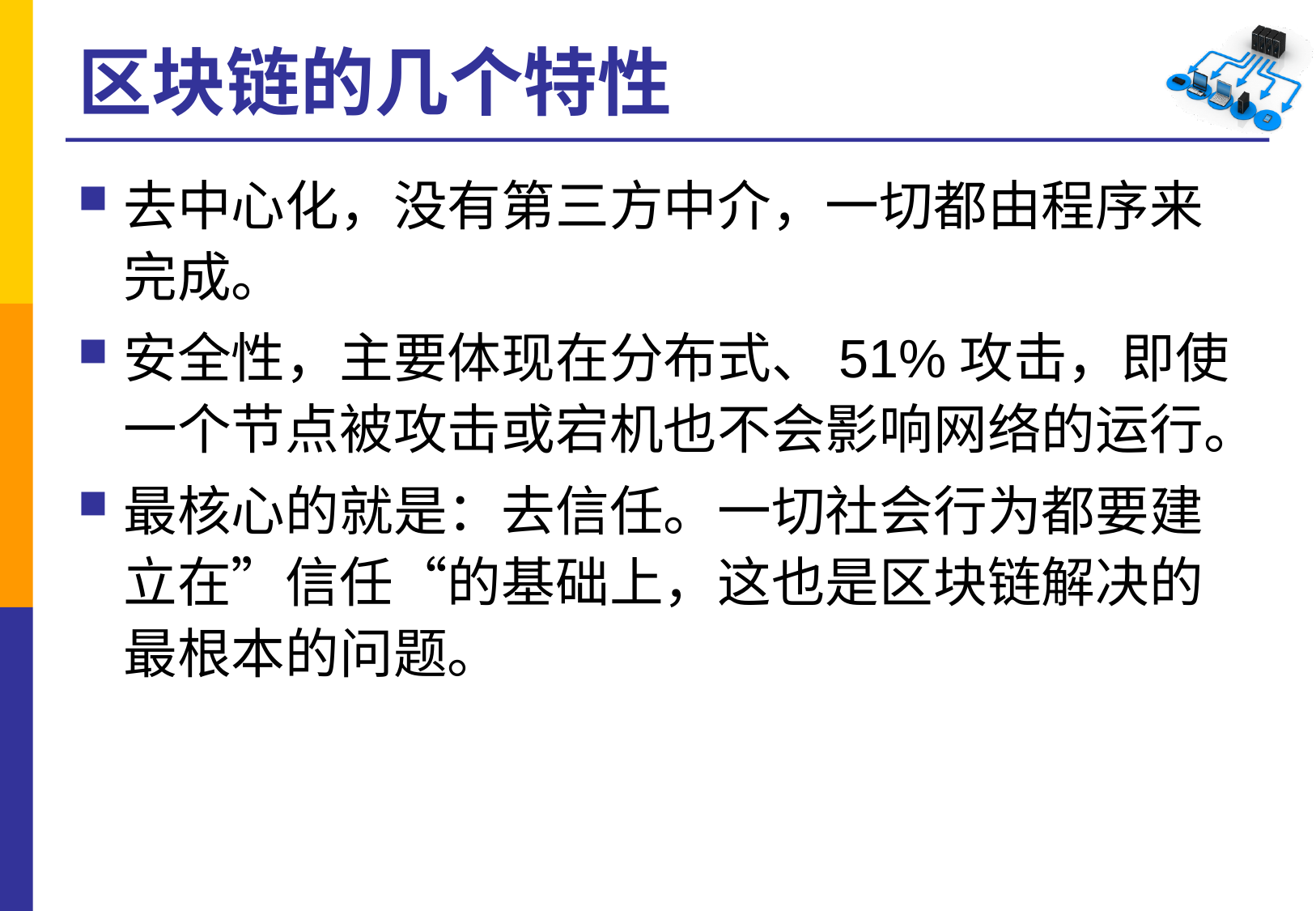

# 区块链的几个特性
去中心化，没有第三方中介，一切都由程序来完成。
安全性，主要体现在分布式、51%攻击，即使一个节点被攻击或宕机也不会影响网络的运行。
最核心的就是：去信任。一切社会行为都要建立在”信任“的基础上，这也是区块链解决的最根本的问题。